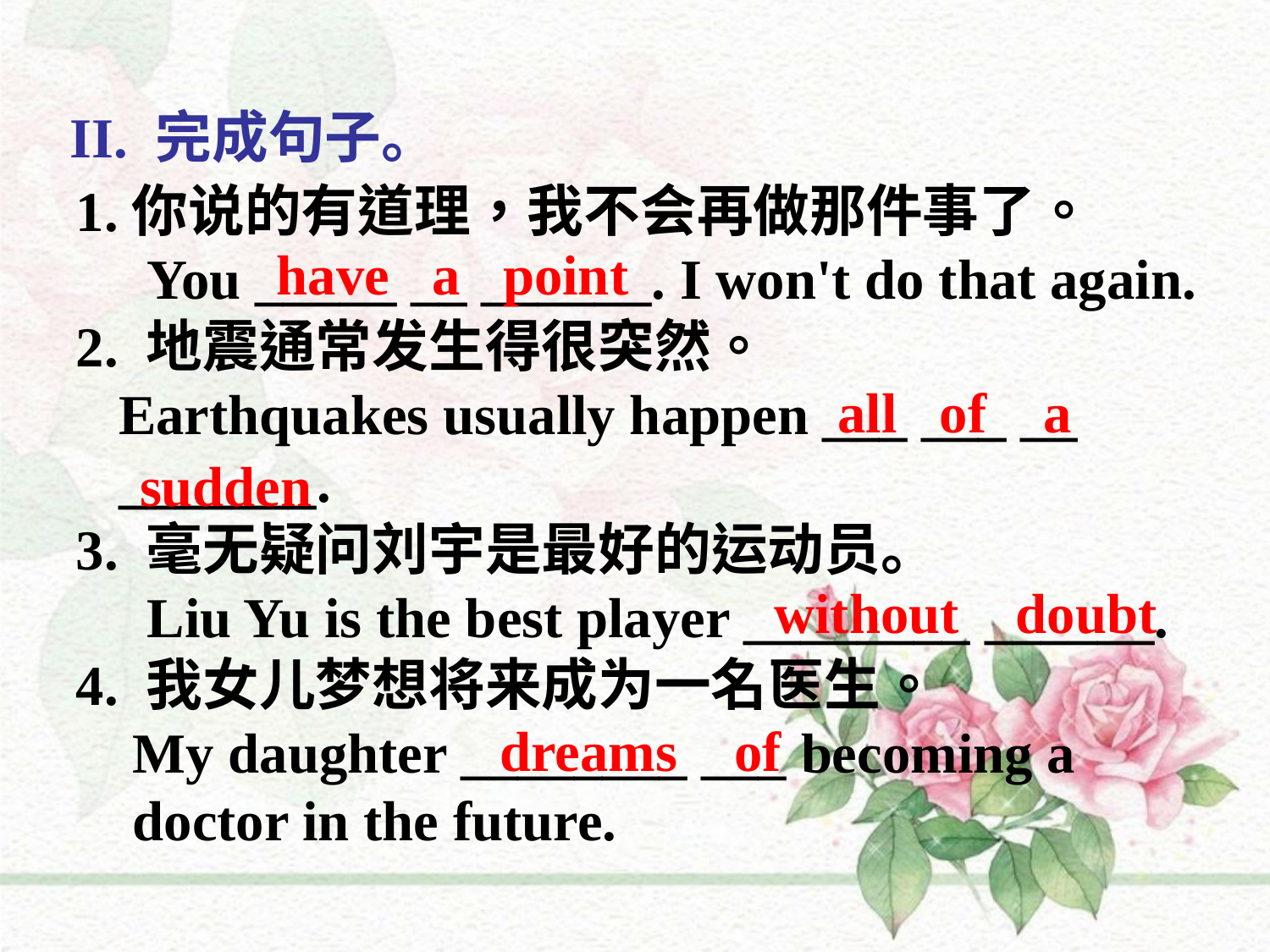

II. 完成句子。
1.你说的有道理，我不会再做那件事了。
     You _____ __ ______. I won't do that again.
2. 地震通常发生得很突然。
   Earthquakes usually happen ___ ___ __
   _______.
3. 毫无疑问刘宇是最好的运动员。
     Liu Yu is the best player ________ ______.
4. 我女儿梦想将来成为一名医生。
    My daughter ________ ___ becoming a
    doctor in the future.
have   a   point
all   of    a
sudden
without    doubt
dreams    of